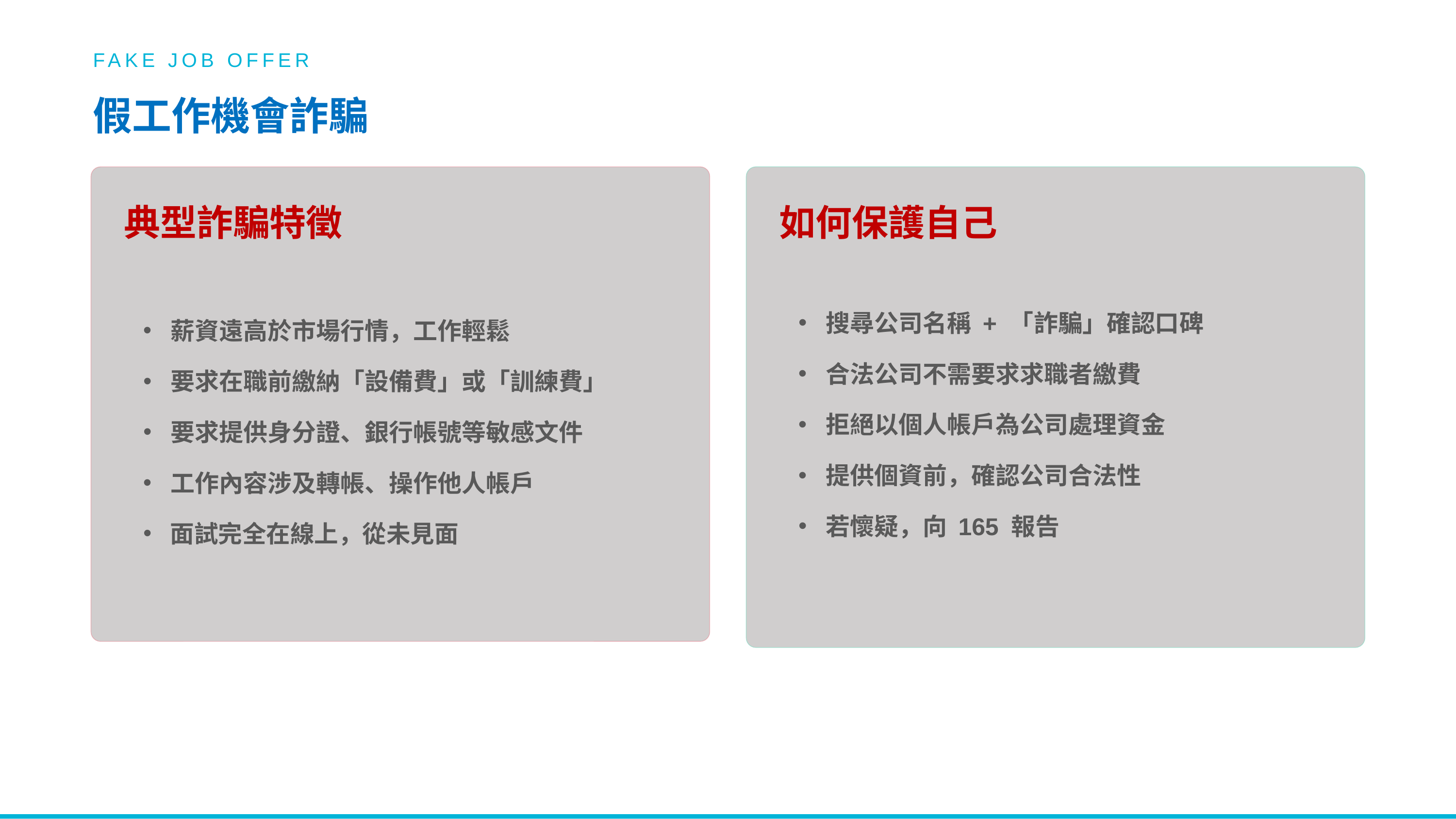

FAKE JOB OFFER
假工作機會詐騙

典型詐騙特徵
如何保護自己
搜尋公司名稱 + 「詐騙」確認口碑
薪資遠高於市場行情，工作輕鬆
合法公司不需要求求職者繳費
要求在職前繳納「設備費」或「訓練費」
拒絕以個人帳戶為公司處理資金
要求提供身分證、銀行帳號等敏感文件
提供個資前，確認公司合法性
工作內容涉及轉帳、操作他人帳戶
若懷疑，向 165 報告
面試完全在線上，從未見面